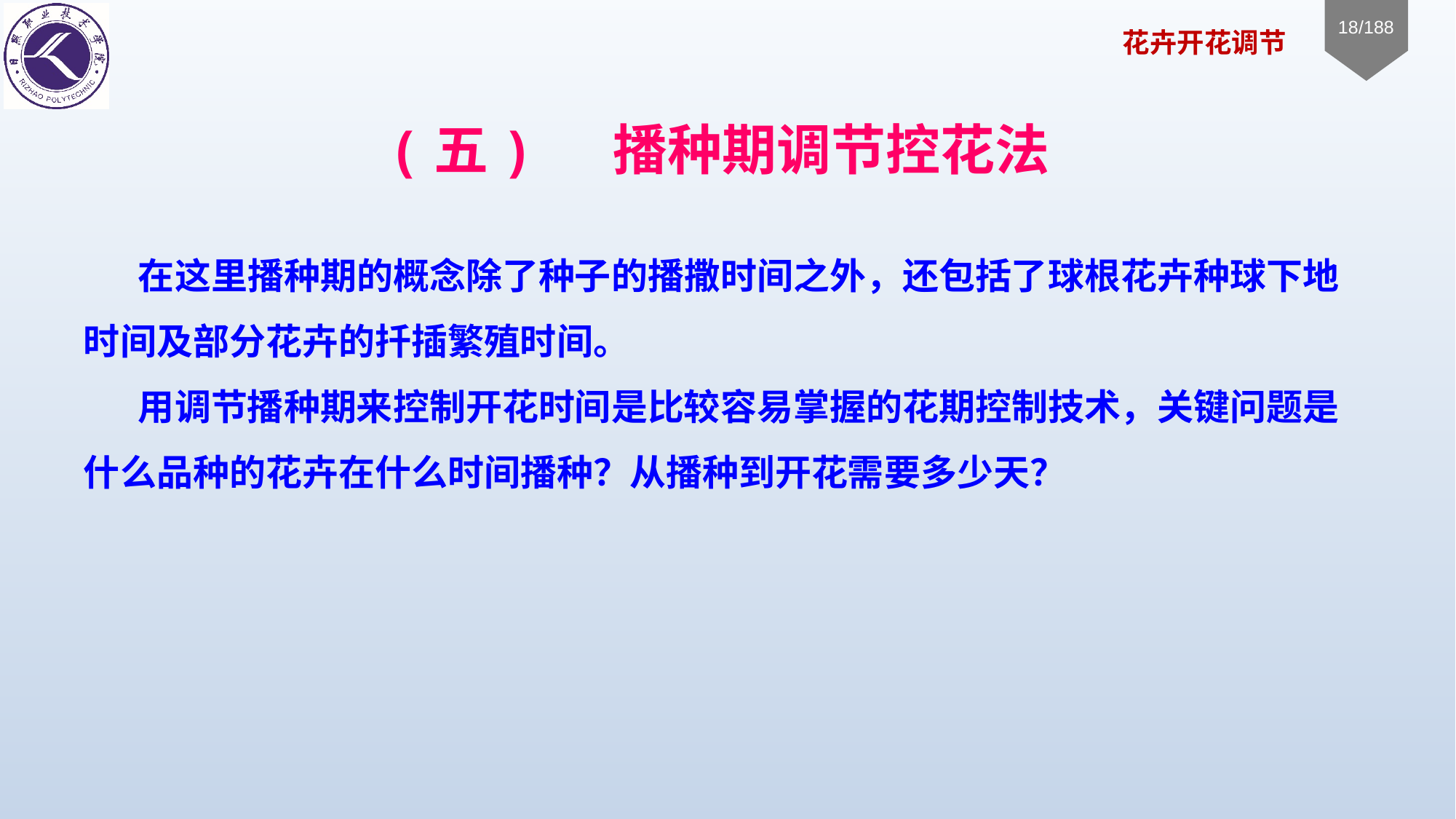

# (五)  播种期调节控花法
在这里播种期的概念除了种子的播撒时间之外，还包括了球根花卉种球下地时间及部分花卉的扦插繁殖时间。
用调节播种期来控制开花时间是比较容易掌握的花期控制技术，关键问题是什么品种的花卉在什么时间播种？从播种到开花需要多少天？